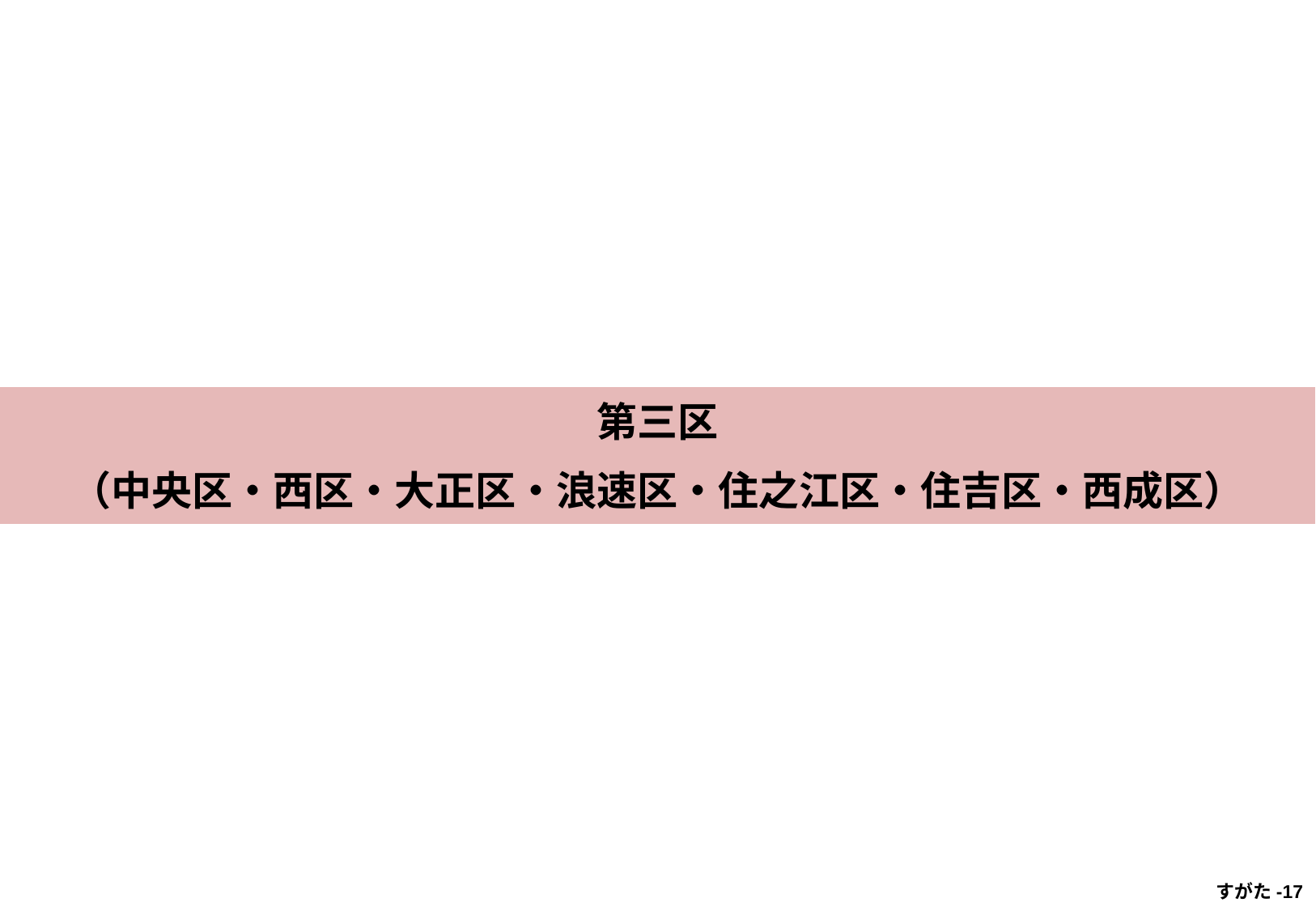

第三区
（中央区・西区・大正区・浪速区・住之江区・住吉区・西成区）
 すがた-17